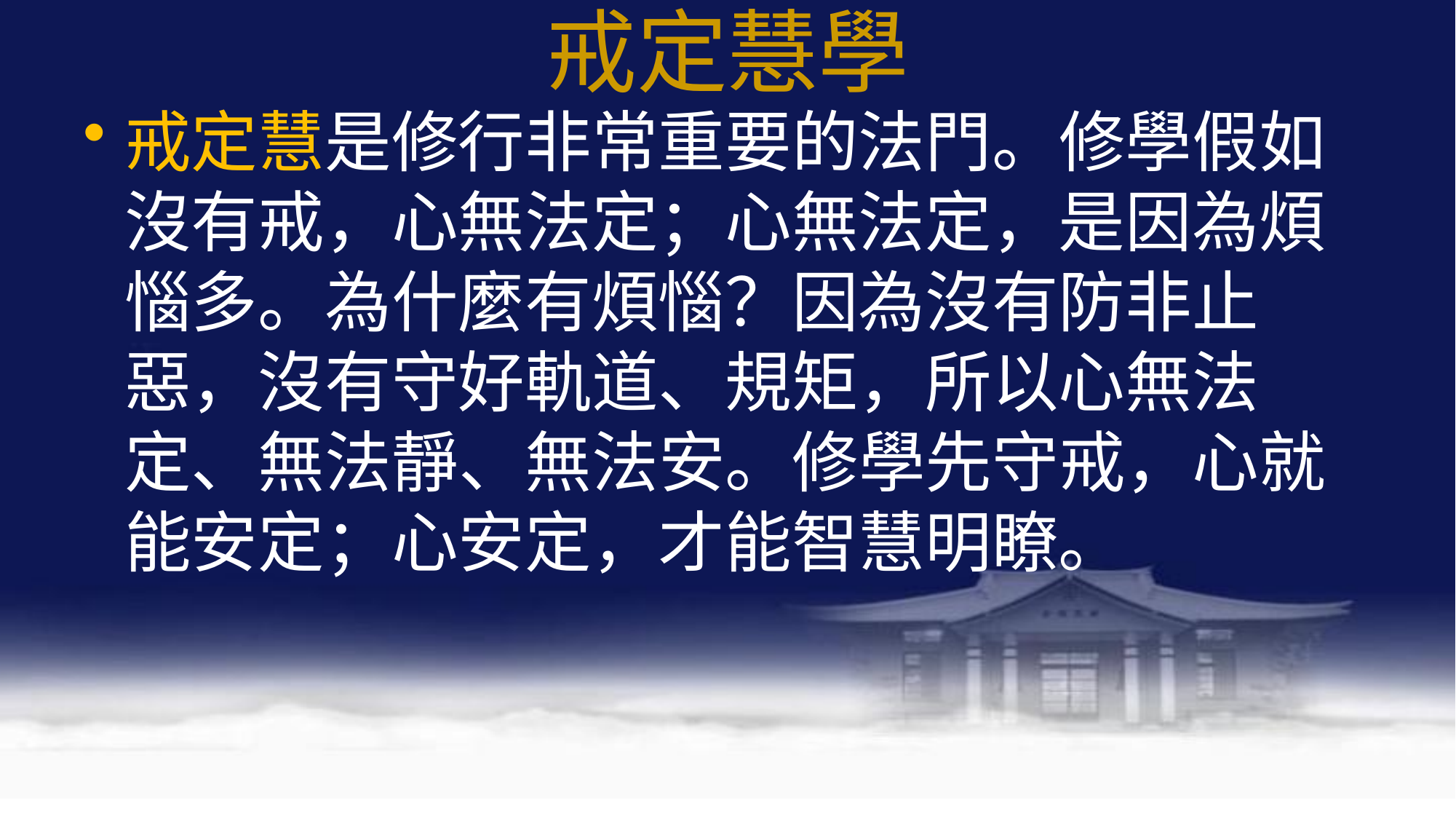

# 戒定慧學
戒定慧是修行非常重要的法門。修學假如沒有戒，心無法定；心無法定，是因為煩惱多。為什麼有煩惱？因為沒有防非止惡，沒有守好軌道、規矩，所以心無法定、無法靜、無法安。修學先守戒，心就能安定；心安定，才能智慧明瞭。